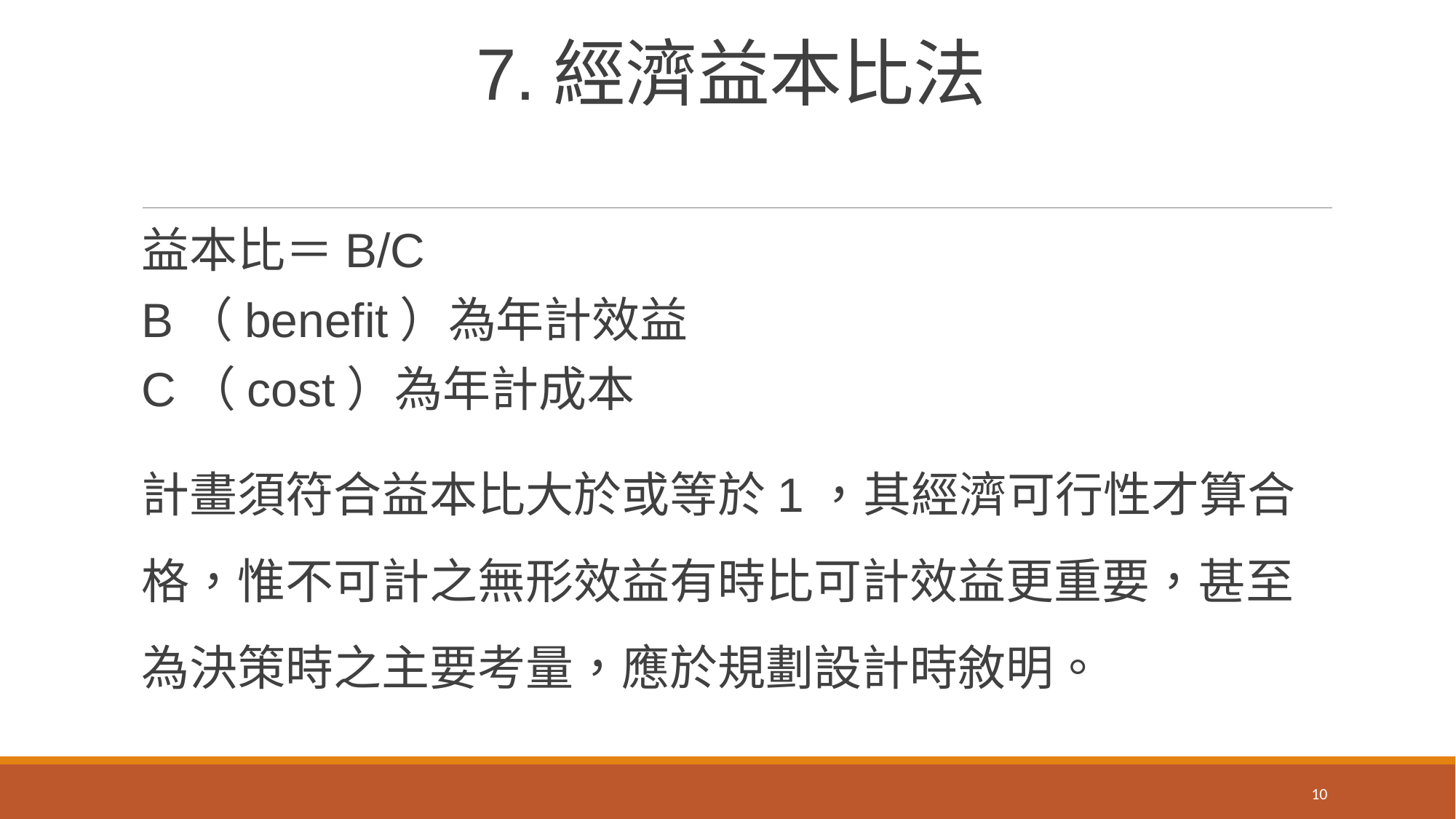

# 7.經濟益本比法
益本比＝B/C
B（benefit）為年計效益
C（cost）為年計成本
計畫須符合益本比大於或等於1，其經濟可行性才算合格，惟不可計之無形效益有時比可計效益更重要，甚至為決策時之主要考量，應於規劃設計時敘明。

10